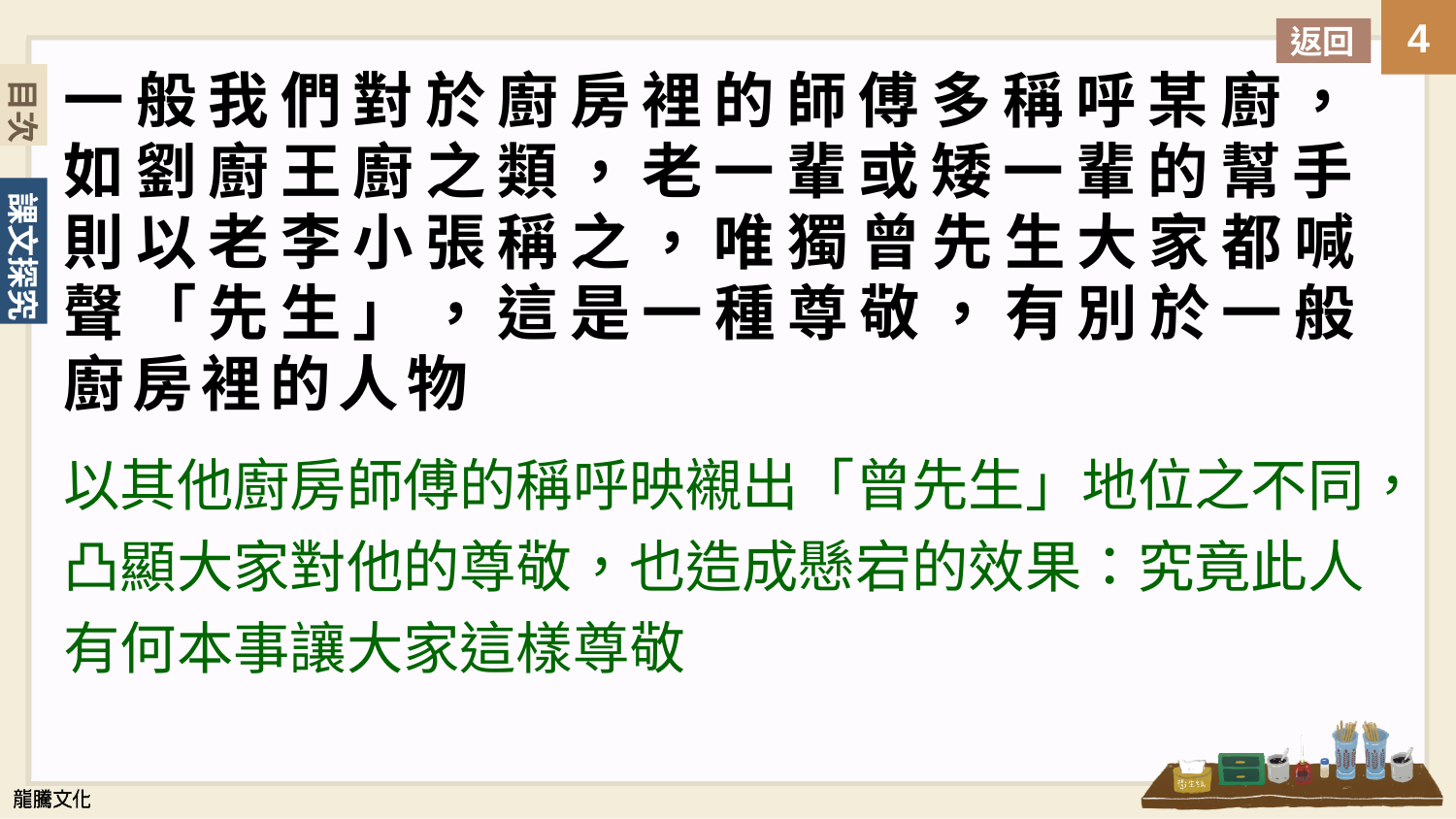

返回
一般我們對於廚房裡的師傅多稱呼某廚，如劉廚王廚之類，老一輩或矮一輩的幫手則以老李小張稱之，唯獨曾先生大家都喊聲「先生」，這是一種尊敬，有別於一般廚房裡的人物
以其他廚房師傅的稱呼映襯出「曾先生」地位之不同，凸顯大家對他的尊敬，也造成懸宕的效果：究竟此人有何本事讓大家這樣尊敬